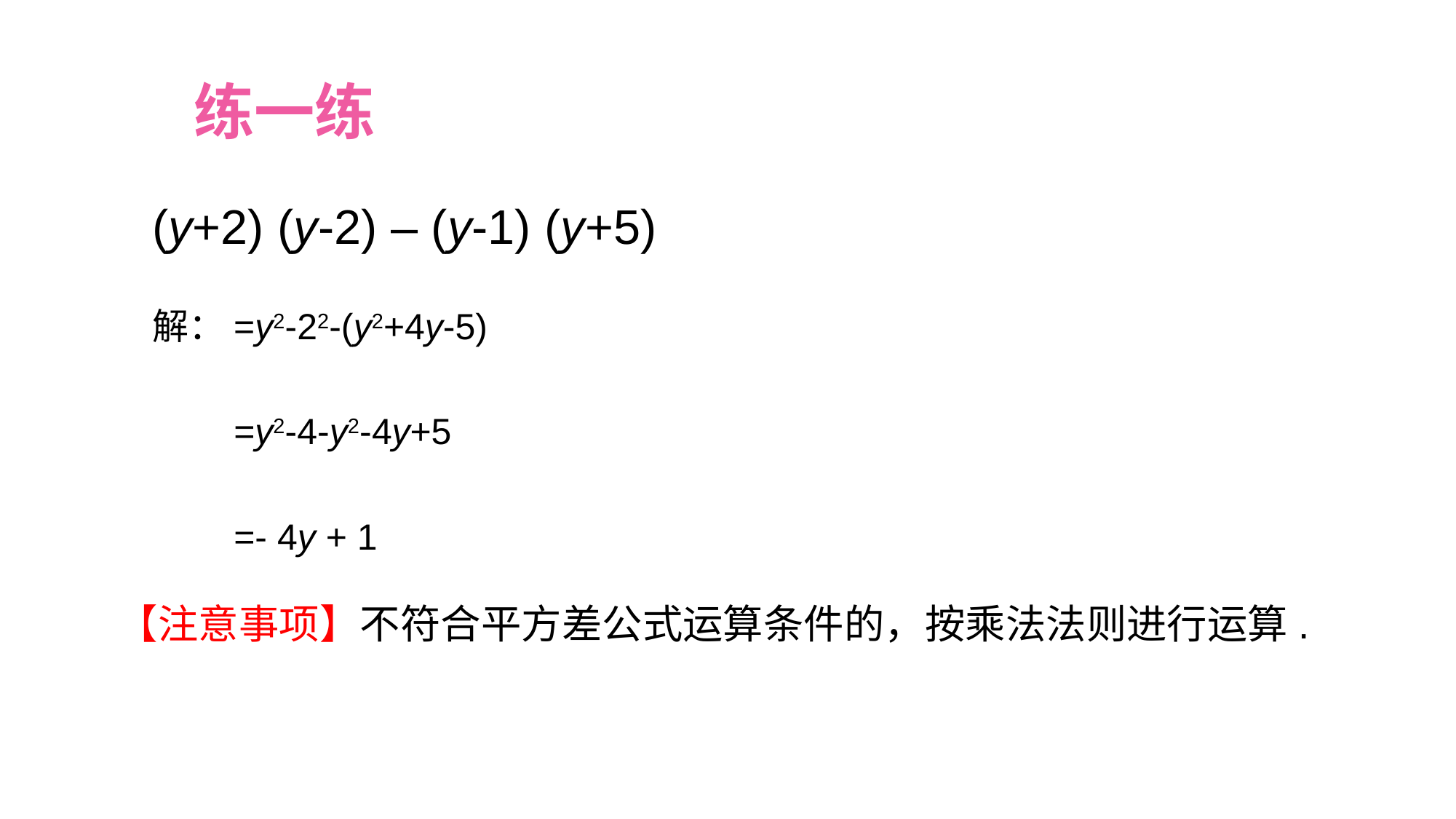

练一练
(y+2) (y-2) – (y-1) (y+5)
解：=y2-22-(y2+4y-5)
        =y2-4-y2-4y+5
        =- 4y + 1
【注意事项】不符合平方差公式运算条件的，按乘法法则进行运算.